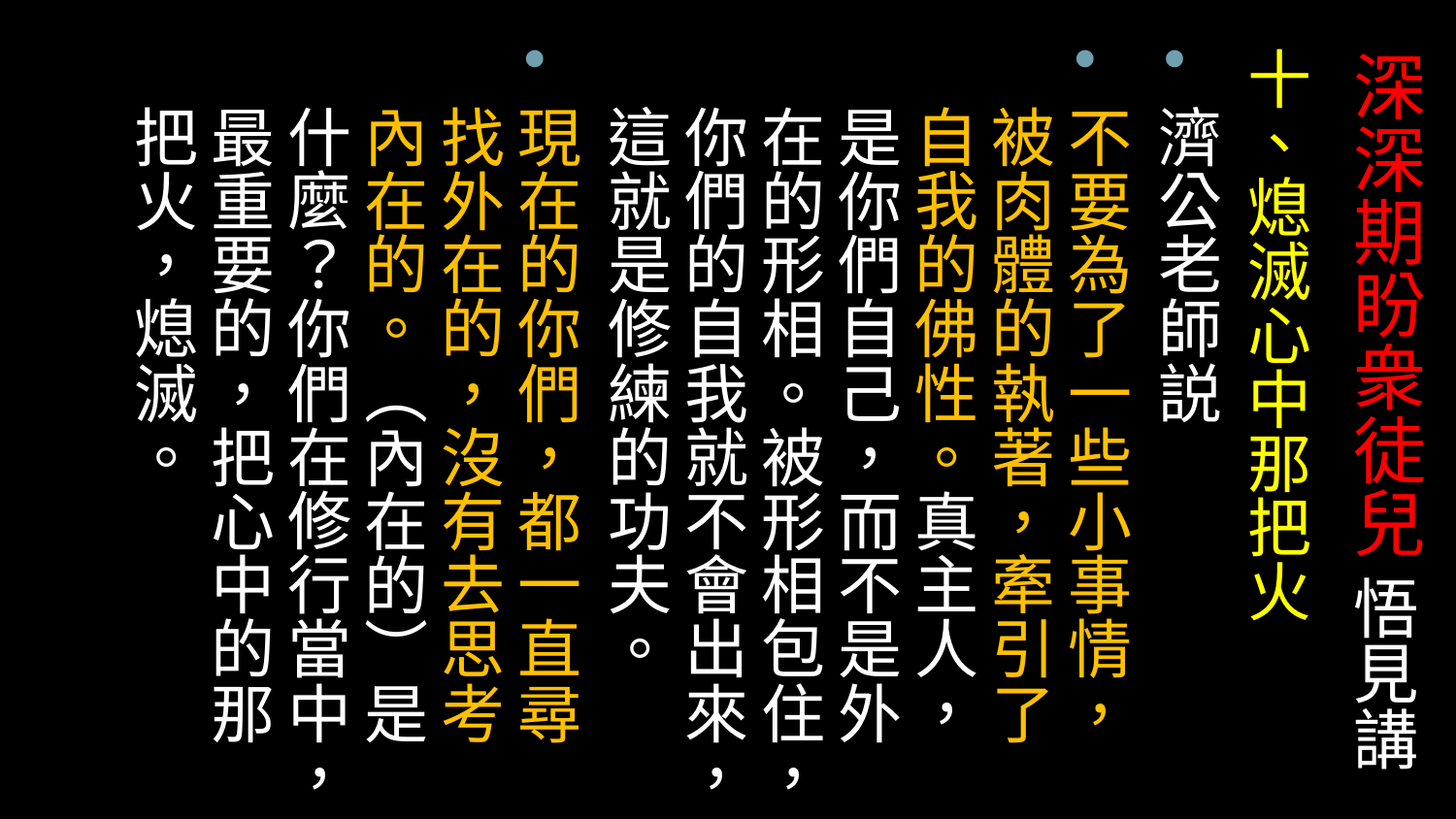

十、熄滅心中那把火
濟公老師説
不要為了一些小事情，被肉體的執著，牽引了自我的佛性。真主人，是你們自己，而不是外在的形相。被形相包住，你們的自我就不會出來，這就是修練的功夫。
現在的你們，都一直尋找外在的，沒有去思考內在的。（內在的）是什麼？你們在修行當中，最重要的，把心中的那把火，熄滅。

# 深深期盼衆徒兒 悟見講